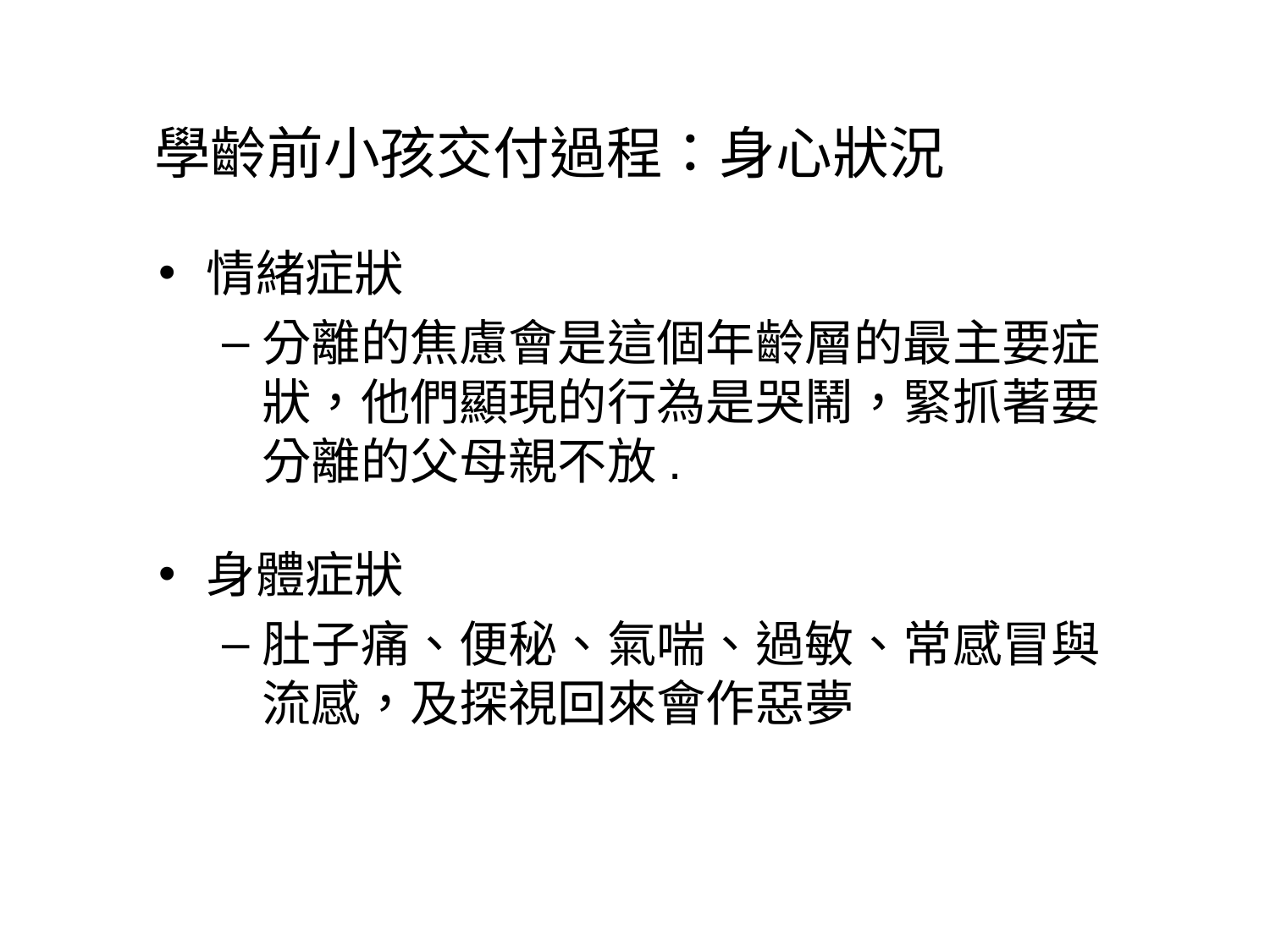

# 學齡前小孩交付過程：身心狀況
情緒症狀
分離的焦慮會是這個年齡層的最主要症狀，他們顯現的行為是哭鬧，緊抓著要分離的父母親不放.

身體症狀
肚子痛、便秘、氣喘、過敏、常感冒與流感，及探視回來會作惡夢